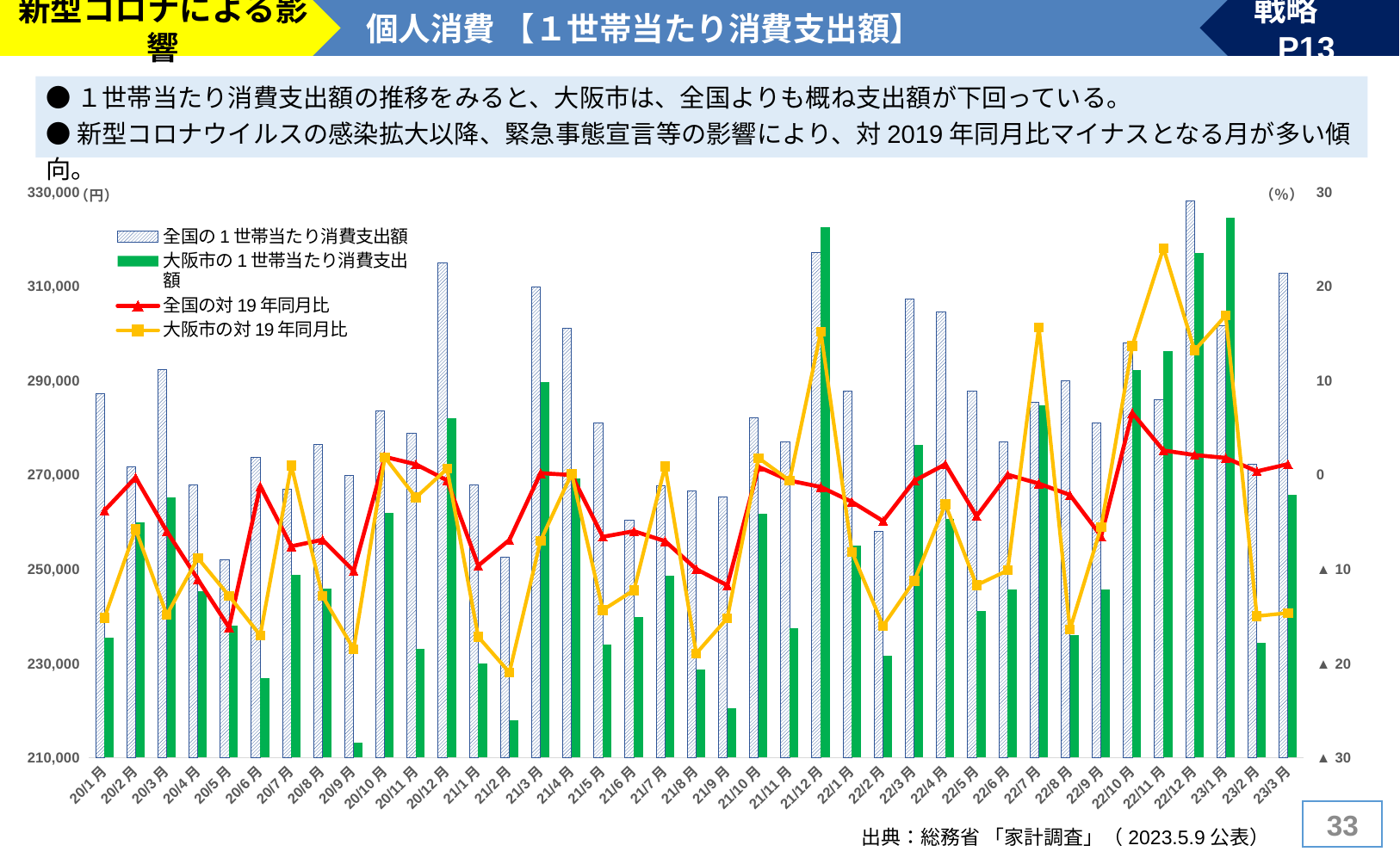

新型コロナによる影響
個人消費 【１世帯当たり消費支出額】
戦略　P13
●１世帯当たり消費支出額の推移をみると、大阪市は、全国よりも概ね支出額が下回っている。
●新型コロナウイルスの感染拡大以降、緊急事態宣言等の影響により、対2019年同月比マイナスとなる月が多い傾向。

### Chart

| Category | 全国の1世帯当たり消費支出額 | 大阪市の1世帯当たり消費支出額 | 全国の対19年同月比 | 大阪市の対19年同月比 |
|---|---|---|---|---|
| 20/1月 | 287173.0 | 235506.0 | -3.8 | -15.171795250461951 |
| 20/2月 | 271735.0 | 259803.0 | -0.3 | -5.7855285631915105 |
| 20/3月 | 292214.0 | 265113.0 | -6.0 | -14.869356076539963 |
| 20/4月 | 267922.0 | 245208.0 | -11.1 | -8.841559754787331 |
| 20/5月 | 252017.0 | 238041.0 | -16.2 | -12.861033626919106 |
| 20/6月 | 273699.0 | 226777.0 | -1.2 | -17.037560042290256 |
| 20/7月 | 266897.0 | 248701.0 | -7.6 | 0.9830274484326829 |
| 20/8月 | 276360.0 | 245867.0 | -6.9 | -12.880159593504292 |
| 20/9月 | 269863.0 | 213096.0 | -10.2 | -18.5 |
| 20/10月 | 283508.0 | 261858.0 | 1.9 | 1.8585654271044083 |
| 20/11月 | 278718.0 | 233044.0 | 1.1 | -2.415697637900782 |
| 20/12月 | 315007.0 | 281951.0 | -0.6 | 0.6392775556824715 |
| 21/1月 | 267760.0 | 229875.0 | -9.645851963083562 | -17.200056190500202 |
| 21/2月 | 252451.0 | 217908.0 | -6.924330462482297 | -20.978252591955957 |
| 21/3月 | 309800.0 | 289625.0 | 0.17007572573186636 | -6.998288479508319 |
| 21/4月 | 301043.0 | 269284.0 | -0.030883056160668776 | 0.1089255774356701 |
| 21/5月 | 281063.0 | 233945.0 | -6.592866092169847 | -14.360444258970473 |
| 21/6月 | 260285.0 | 239868.0 | -5.994250258232747 | -12.24844429648545 |
| 21/7月 | 267710.0 | 248496.0 | -7.053529889662736 | 0.8997888582101599 |
| 21/8月 | 266638.0 | 228698.0 | -10.01899928119948 | -18.9637761013688 |
| 21/9月 | 265306.0 | 220481.0 | -11.743826698468773 | -15.209724994327601 |
| 21/10月 | 281996.0 | 261640.0 | 0.8313339602604497 | 1.7737669208028661 |
| 21/11月 | 277029.0 | 237345.0 | -0.6227467580219859 | -0.6147069045654985 |
| 21/12月 | 317206.0 | 322593.0 | -1.2987740369655887 | 15.145988006853228 |
| 22/1月 | 287801.0 | 254906.0 | -2.88312608614959 | -8.184002276435653 |
| 22/2月 | 257887.0 | 231522.0 | -4.920142166116093 | -16.04129722908213 |
| 22/3月 | 307261.0 | 276384.0 | -0.6508791557001237 | -11.250116402660082 |
| 22/4月 | 304510.0 | 260552.0 | 1.1204239944742511 | -3.137279685937444 |
| 22/5月 | 287687.0 | 241156.0 | -4.391477595621152 | -11.720734769780428 |
| 22/6月 | 276885.0 | 245609.0 | 0.0010834940516124547 | -10.148198822750398 |
| 22/7月 | 285313.0 | 284812.0 | -0.9419288536451575 | 15.645606626603858 |
| 22/8月 | 289974.0 | 235886.0 | -2.1439153367732278 | -16.416799838422204 |
| 22/9月 | 280999.0 | 245603.0 | -6.523424115711773 | -5.5485692090558425 |
| 22/10月 | 298006.0 | 292190.0 | 6.555917488763585 | 13.657227322234334 |
| 22/11月 | 285947.0 | 296196.0 | 2.576363603752263 | 24.028423913271048 |
| 22/12月 | 328114.0 | 317112.0 | 2.095338851204187 | 13.189605939463167 |
| 23/1月 | 301646.0 | 324529.0 | 1.788793467073857 | 16.893890003493905 |
| 23/2月 | 272214.0 | 234398.0 | 0.3620516753185532 | -14.99834999655494 |
| 23/3月 | 312758.0 | 265752.0 | 1.1265091795624516 | -14.66416628400965 |
33
出典：総務省 「家計調査」（2023.5.9公表）